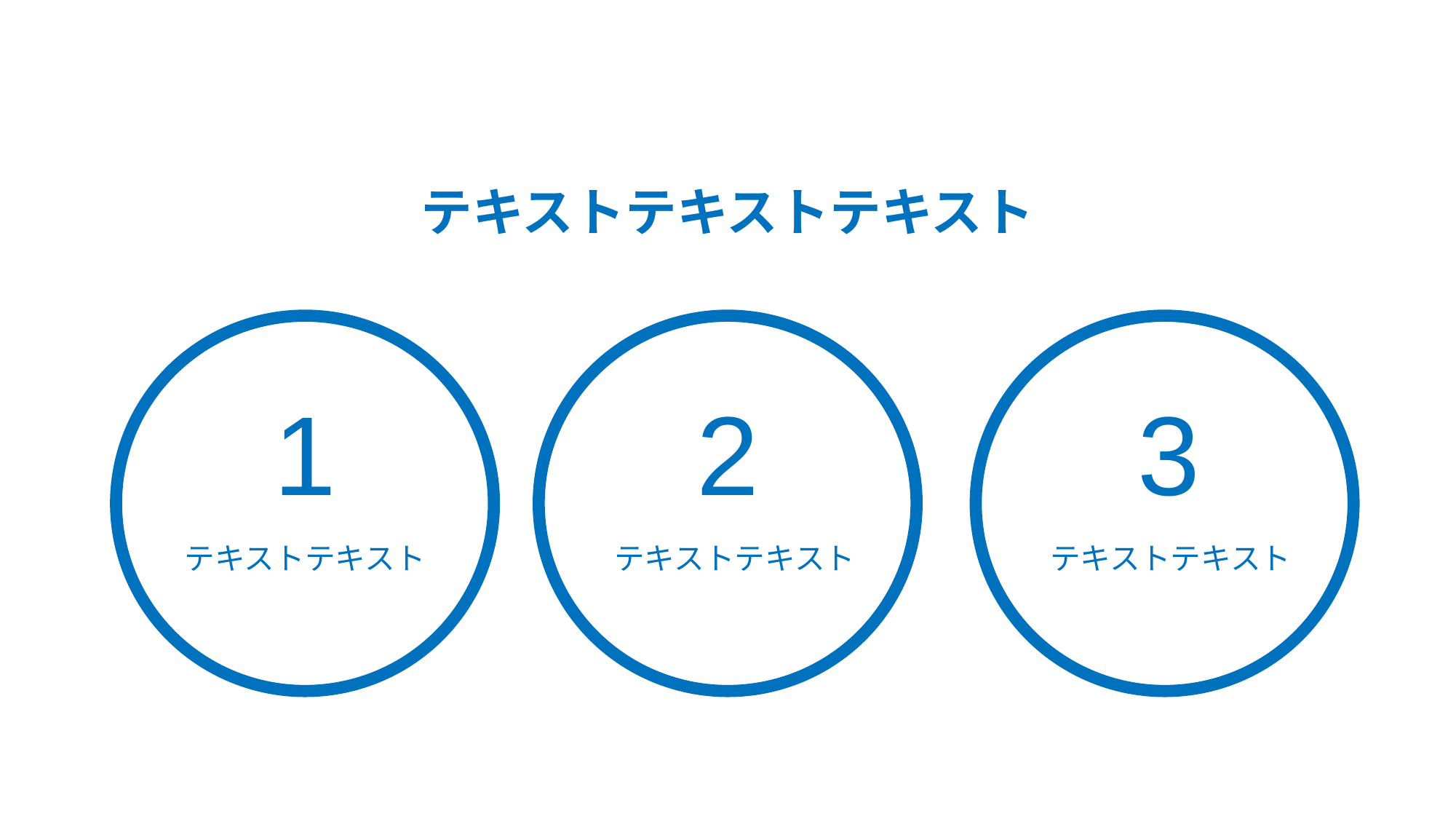

テキストテキストテキスト

1
2
3
テキストテキスト
テキストテキスト
テキストテキスト